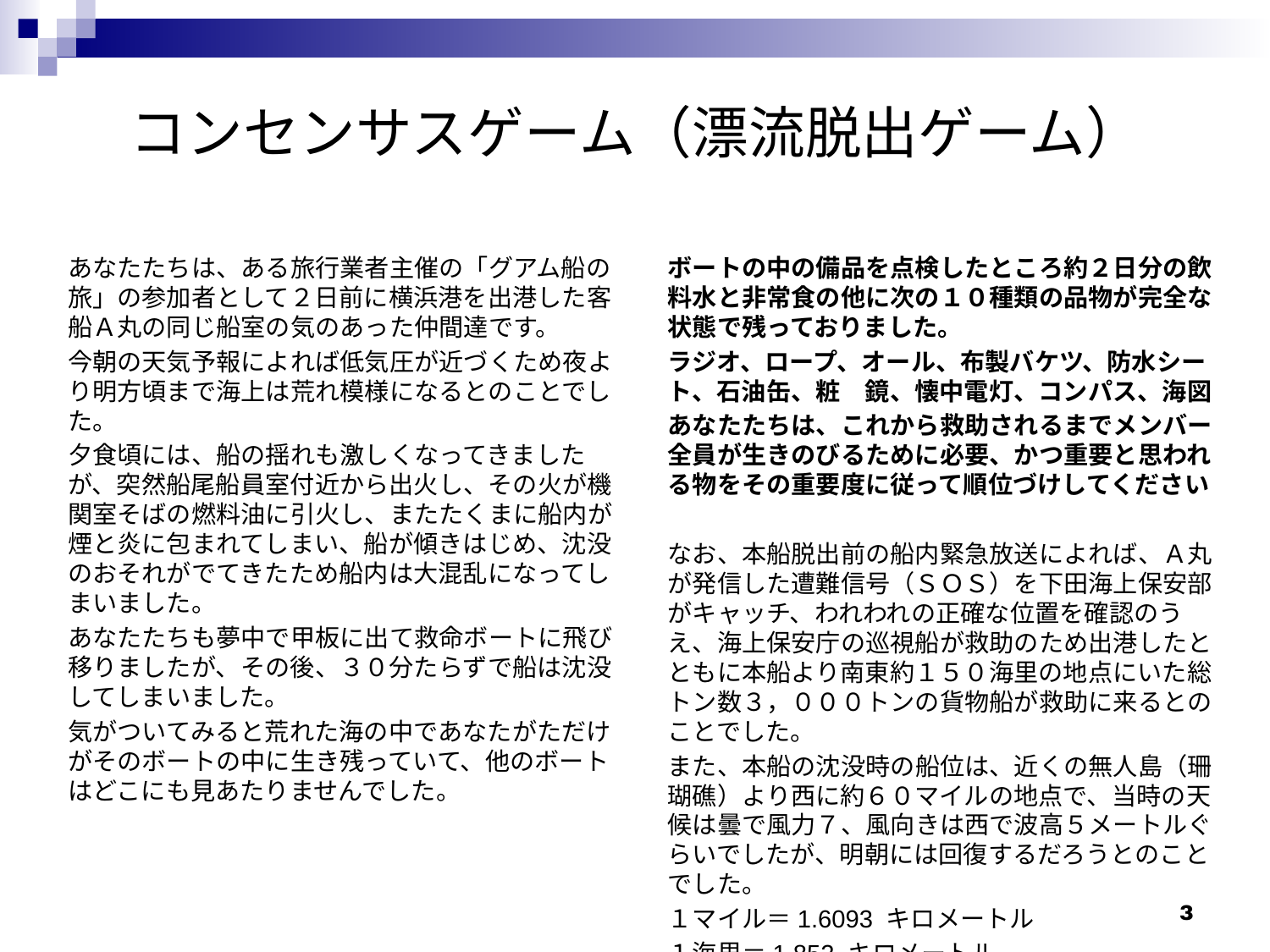

# コンセンサスゲーム（漂流脱出ゲーム）
あなたたちは、ある旅行業者主催の「グアム船の旅」の参加者として２日前に横浜港を出港した客船Ａ丸の同じ船室の気のあった仲間達です。
今朝の天気予報によれば低気圧が近づくため夜より明方頃まで海上は荒れ模様になるとのことでした。
夕食頃には、船の揺れも激しくなってきましたが、突然船尾船員室付近から出火し、その火が機関室そばの燃料油に引火し、またたくまに船内が煙と炎に包まれてしまい、船が傾きはじめ、沈没のおそれがでてきたため船内は大混乱になってしまいました。
あなたたちも夢中で甲板に出て救命ボートに飛び移りましたが、その後、３０分たらずで船は沈没してしまいました。
気がついてみると荒れた海の中であなたがただけがそのボートの中に生き残っていて、他のボートはどこにも見あたりませんでした。
ボートの中の備品を点検したところ約２日分の飲料水と非常食の他に次の１０種類の品物が完全な状態で残っておりました。
ラジオ、ロープ、オール、布製バケツ、防水シート、石油缶、粧　鏡、懐中電灯、コンパス、海図
あなたたちは、これから救助されるまでメンバー全員が生きのびるために必要、かつ重要と思われる物をその重要度に従って順位づけしてください

なお、本船脱出前の船内緊急放送によれば、Ａ丸が発信した遭難信号（ＳＯＳ）を下田海上保安部がキャッチ、われわれの正確な位置を確認のうえ、海上保安庁の巡視船が救助のため出港したとともに本船より南東約１５０海里の地点にいた総トン数３，０００トンの貨物船が救助に来るとのことでした。
また、本船の沈没時の船位は、近くの無人島（珊瑚礁）より西に約６０マイルの地点で、当時の天候は曇で風力７、風向きは西で波高５メートルぐらいでしたが、明朝には回復するだろうとのことでした。
１マイル＝1.6093 キロメートル
１海里＝1.852 キロメートル
3